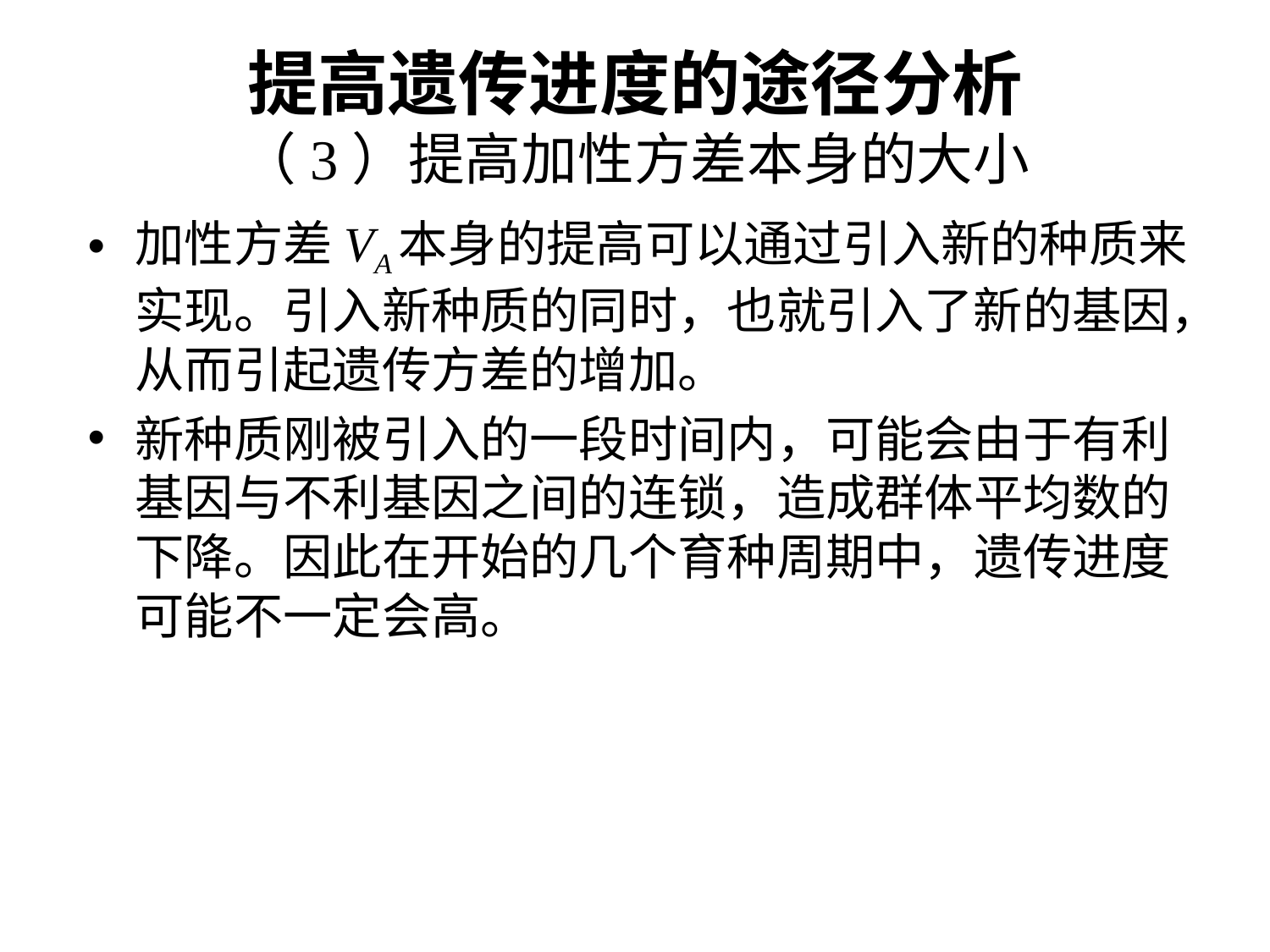

# 提高遗传进度的途径分析 （3）提高加性方差本身的大小
加性方差VA本身的提高可以通过引入新的种质来实现。引入新种质的同时，也就引入了新的基因，从而引起遗传方差的增加。
新种质刚被引入的一段时间内，可能会由于有利基因与不利基因之间的连锁，造成群体平均数的下降。因此在开始的几个育种周期中，遗传进度可能不一定会高。